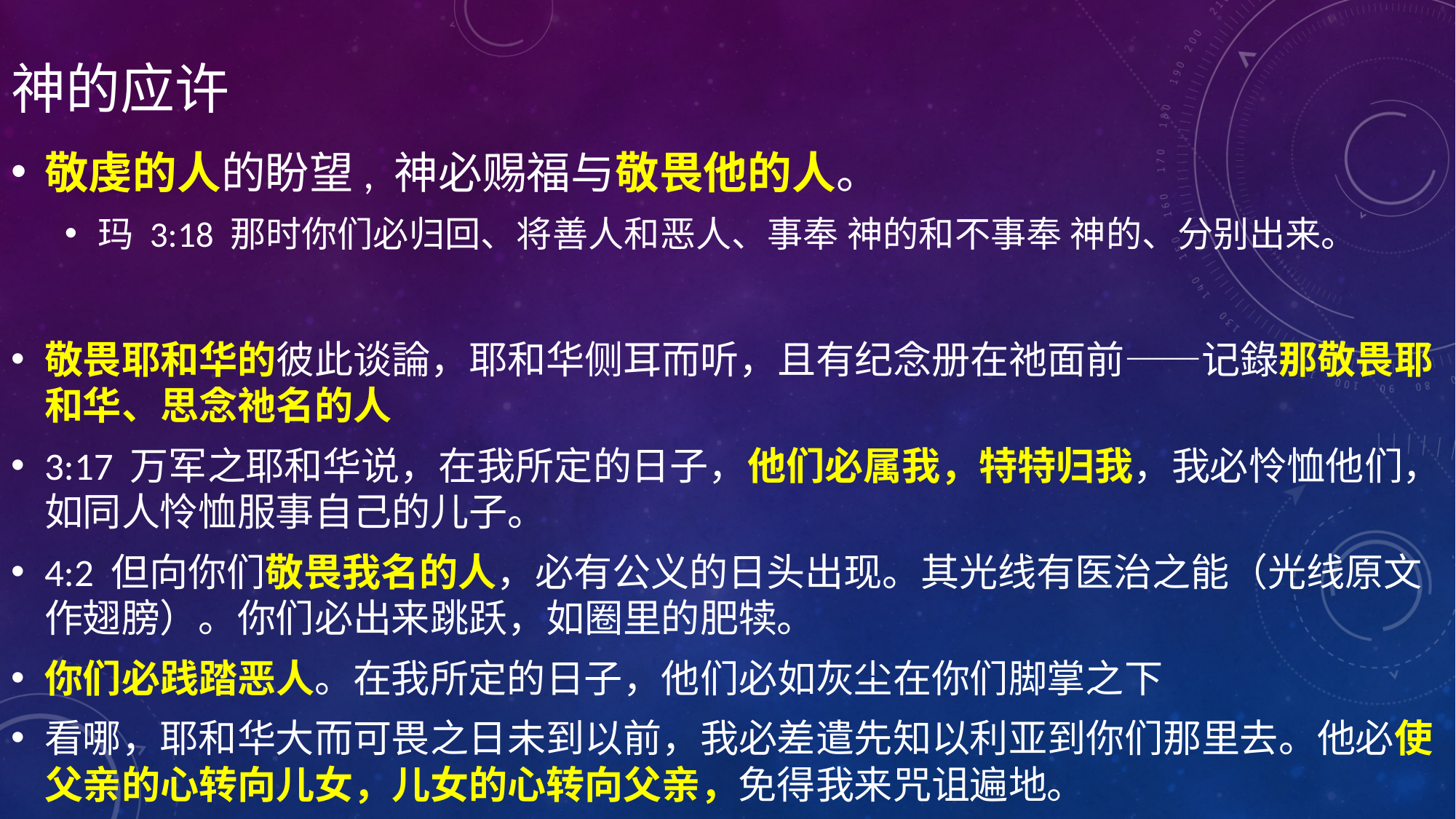

# 神的应许
敬虔的人的盼望, 神必赐福与敬畏他的人。
玛 3:18 那时你们必归回、将善人和恶人、事奉 神的和不事奉 神的、分别出来。

敬畏耶和华的彼此谈論，耶和华侧耳而听，且有纪念册在祂面前——记錄那敬畏耶和华、思念祂名的人
3:17 万军之耶和华说，在我所定的日子，他们必属我，特特归我，我必怜恤他们，如同人怜恤服事自己的儿子。
4:2 但向你们敬畏我名的人，必有公义的日头出现。其光线有医治之能（光线原文作翅膀）。你们必出来跳跃，如圈里的肥犊。
你们必践踏恶人。在我所定的日子，他们必如灰尘在你们脚掌之下
看哪，耶和华大而可畏之日未到以前，我必差遣先知以利亚到你们那里去。他必使父亲的心转向儿女，儿女的心转向父亲，免得我来咒诅遍地。